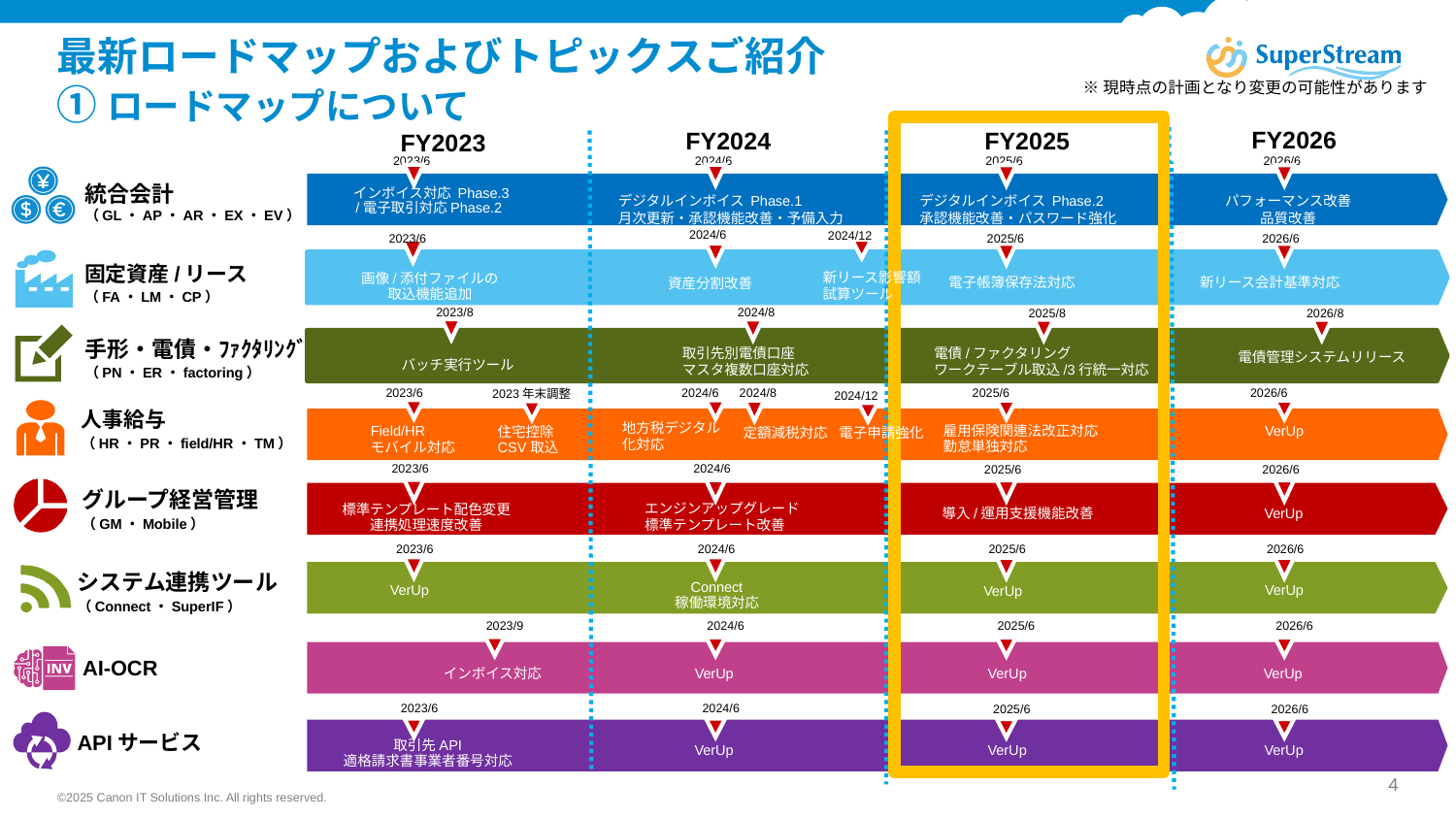

# 最新ロードマップおよびトピックスご紹介 ① ロードマップについて
※現時点の計画となり変更の可能性があります

FY2026
FY2024
FY2025
FY2023

2023/6
2024/6
2025/6
2026/6

統合会計
（GL・AP・AR・EX・EV）

デジタルインボイス Phase.2
承認機能改善・パスワード強化
パフォーマンス改善
品質改善
デジタルインボイス Phase.1
月次更新・承認機能改善・予備入力
インボイス対応 Phase.3
　/電子取引対応Phase.2
2024/6
2024/12
2023/6
2025/6
2026/6

固定資産/リース
（FA・LM・CP）
新リース影響額
試算ツール
画像/添付ファイルの
取込機能追加
電子帳簿保存法対応
新リース会計基準対応
資産分割改善
2023/8
2024/8
2025/8
2026/8

手形・電債・ﾌｧｸﾀﾘﾝｸﾞ
（PN・ER・factoring）
取引先別電債口座
マスタ複数口座対応
電債/ファクタリング
ワークテーブル取込/3行統一対応
電債管理システムリリース
バッチ実行ツール
2023/6
2024/8
2024/6
2025/6
2026/6
2023年末調整
2024/12

人事給与
（HR・PR・field/HR・TM）
地方税デジタル
化対応
雇用保険関連法改正対応
勤怠単独対応
Field/HR
モバイル対応
住宅控除
CSV取込
VerUp
電子申請強化
定額減税対応
2023/6
2024/6
2025/6
2026/6

グループ経営管理
（GM・Mobile）
エンジンアップグレード
標準テンプレート改善
標準テンプレート配色変更
連携処理速度改善
導入/運用支援機能改善
VerUp
2023/6
2024/6
2025/6
2026/6

システム連携ツール
（Connect・SuperIF）
Connect
稼働環境対応
VerUp
VerUp
VerUp
2023/9
2024/6
2025/6
2026/6

AI-OCR
インボイス対応
VerUp
VerUp
VerUp
2023/6
2024/6
2025/6
2026/6

APIサービス
取引先API
適格請求書事業者番号対応
VerUp
VerUp
VerUp
取引先API
適格請求書事業者番号対応
4
©2025 Canon IT Solutions Inc. All rights reserved.